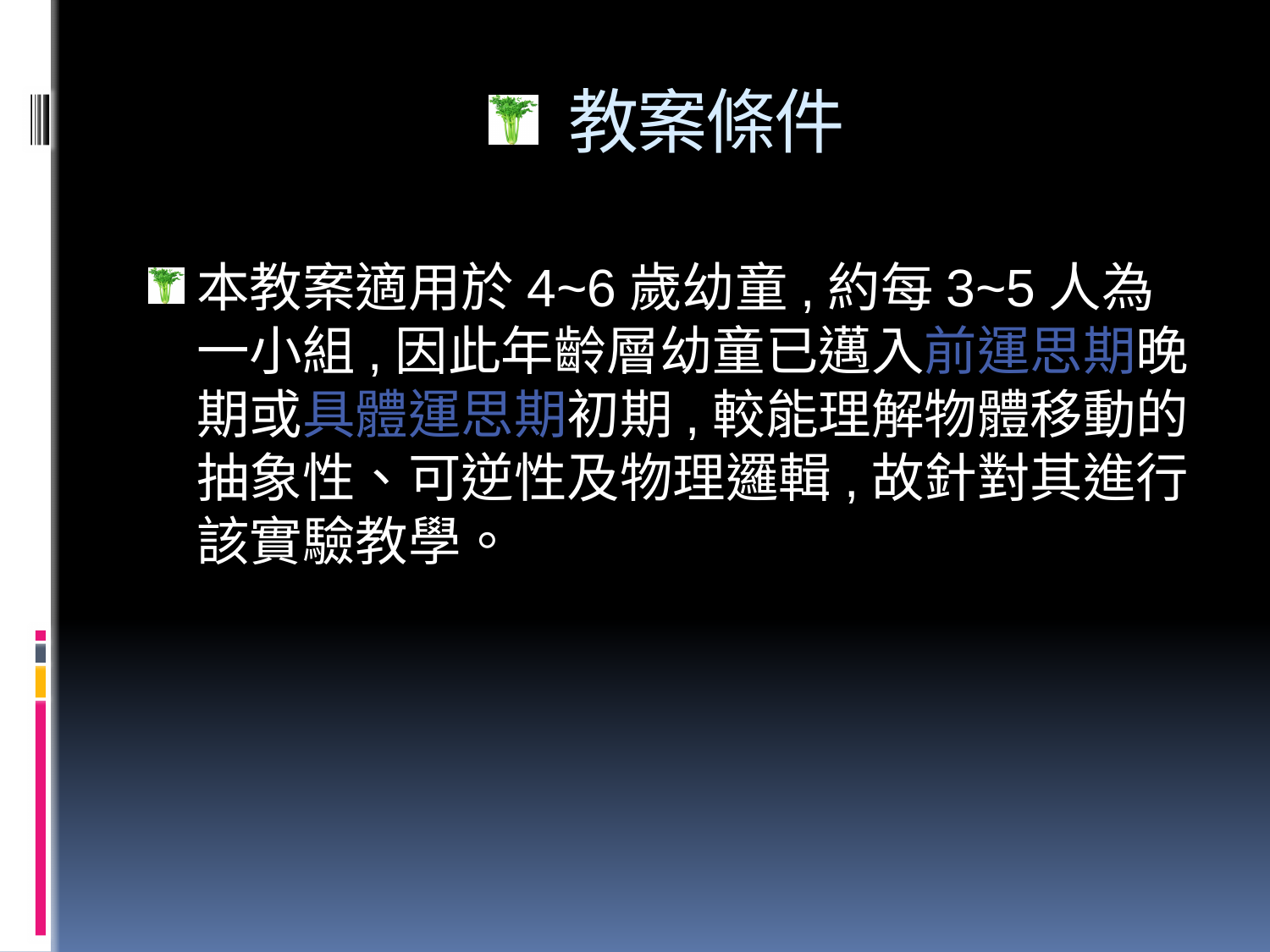

# 教案條件
本教案適用於4~6歲幼童,約每3~5人為一小組,因此年齡層幼童已邁入前運思期晚期或具體運思期初期,較能理解物體移動的抽象性、可逆性及物理邏輯,故針對其進行該實驗教學。